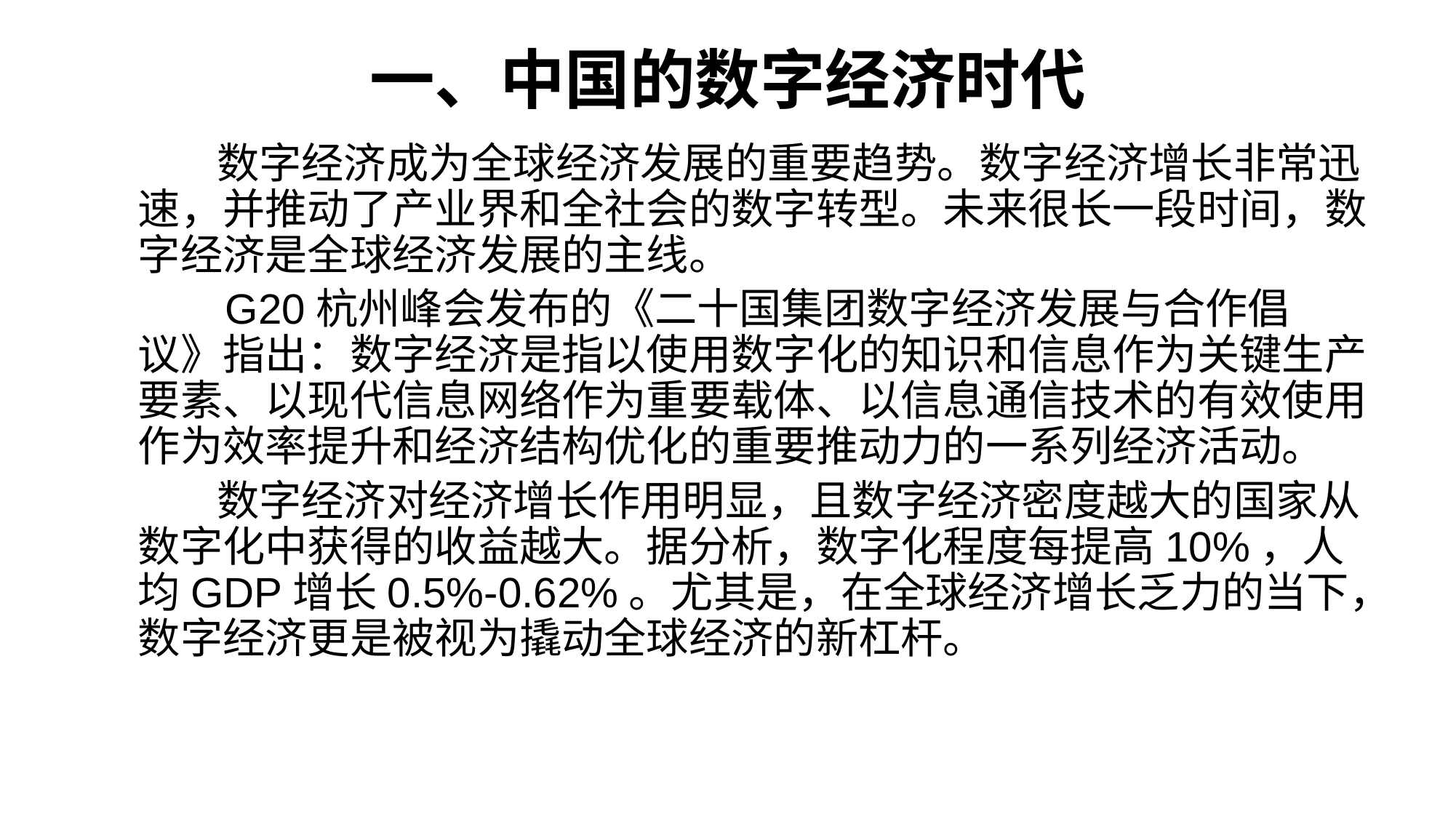

# 一、中国的数字经济时代
             数字经济成为全球经济发展的重要趋势。数字经济增长非常迅速，并推动了产业界和全社会的数字转型。未来很长一段时间，数字经济是全球经济发展的主线。
            G20杭州峰会发布的《二十国集团数字经济发展与合作倡议》指出：数字经济是指以使用数字化的知识和信息作为关键生产要素、以现代信息网络作为重要载体、以信息通信技术的有效使用作为效率提升和经济结构优化的重要推动力的一系列经济活动。
             数字经济对经济增长作用明显，且数字经济密度越大的国家从数字化中获得的收益越大。据分析，数字化程度每提高10%，人均GDP增长0.5%-0.62%。尤其是，在全球经济增长乏力的当下，数字经济更是被视为撬动全球经济的新杠杆。